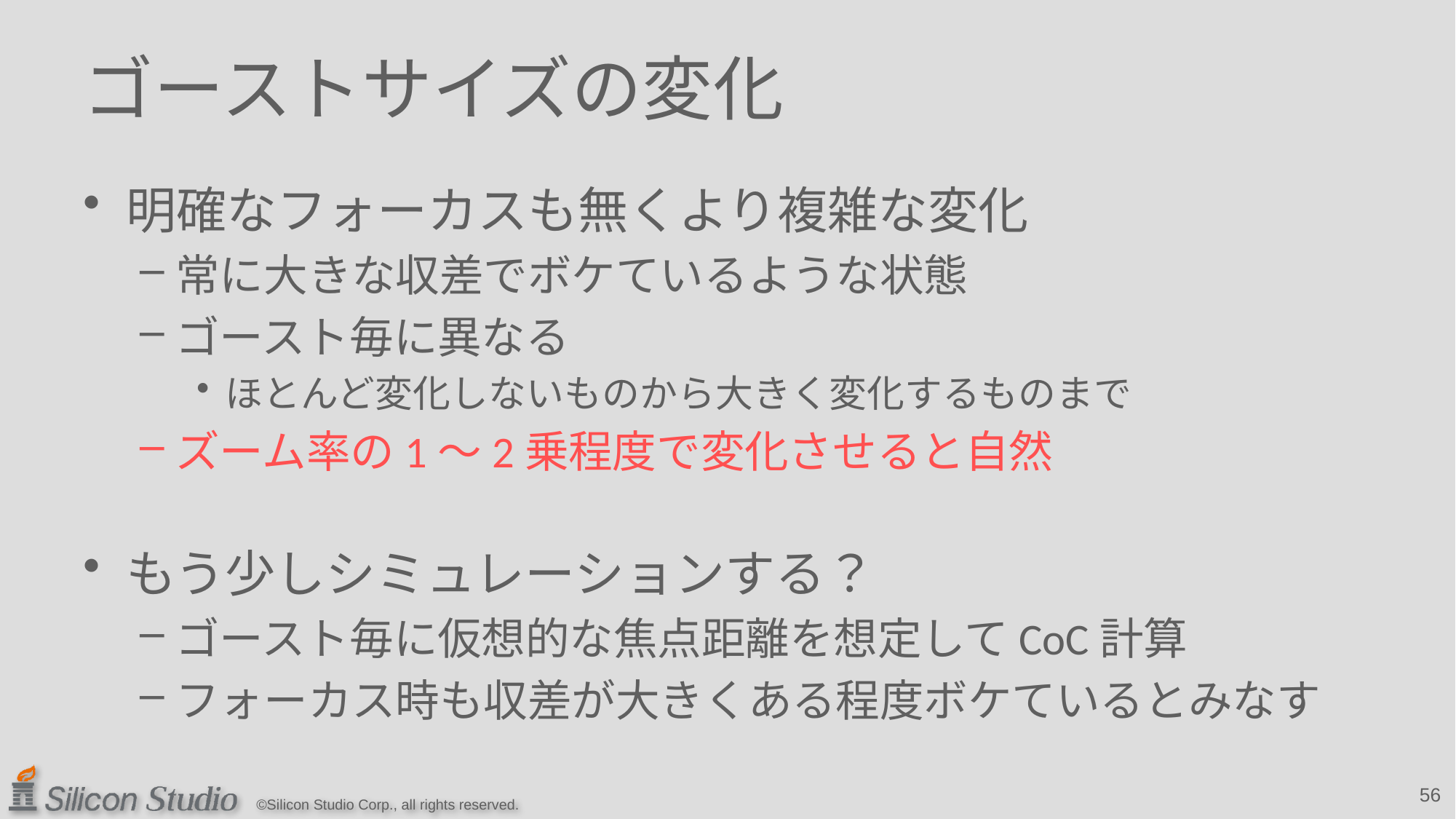

# ゴーストサイズの変化
明確なフォーカスも無くより複雑な変化
常に大きな収差でボケているような状態
ゴースト毎に異なる
ほとんど変化しないものから大きく変化するものまで
ズーム率の1～2乗程度で変化させると自然

もう少しシミュレーションする？
ゴースト毎に仮想的な焦点距離を想定してCoC計算
フォーカス時も収差が大きくある程度ボケているとみなす

56